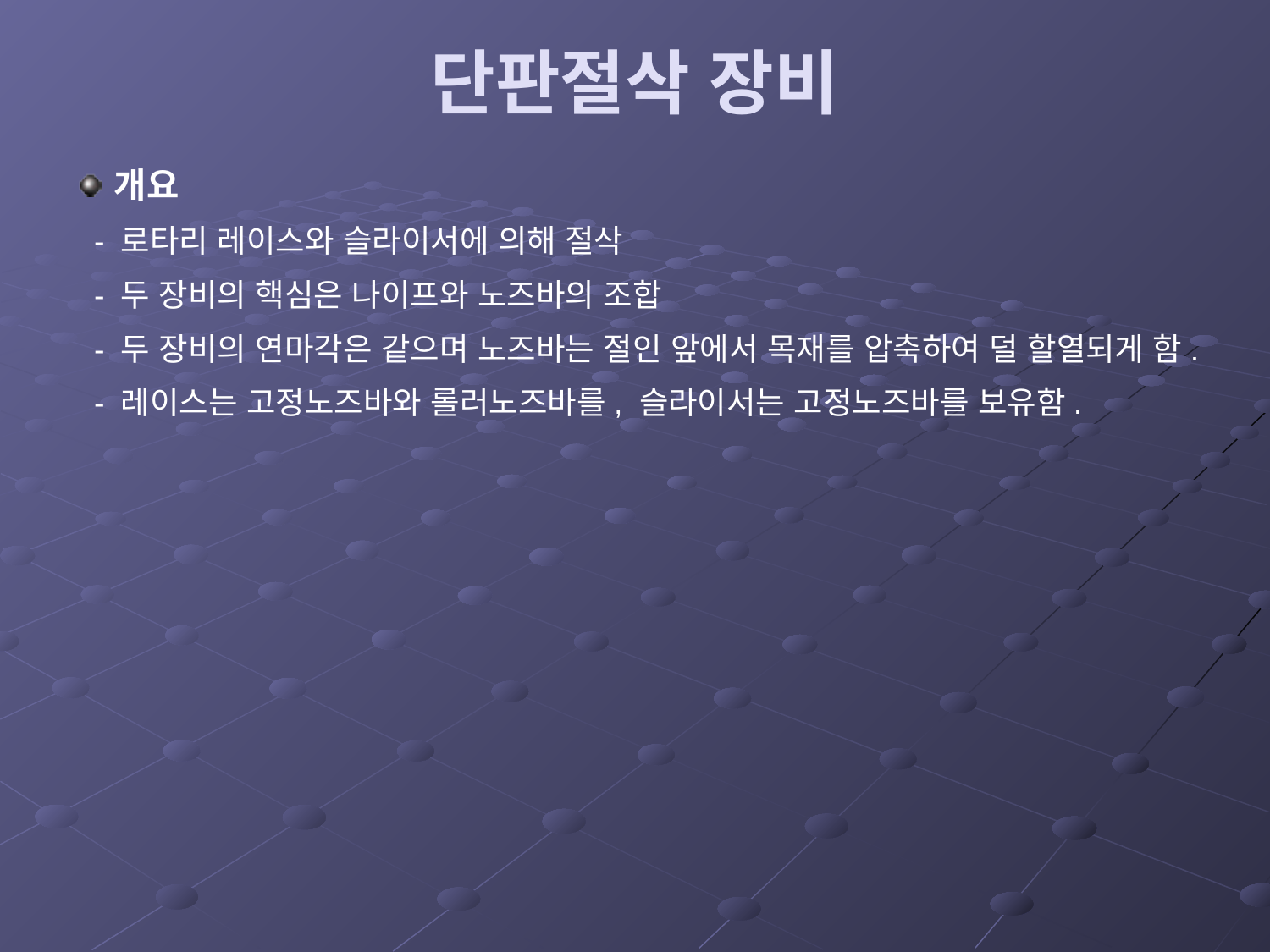

# 단판절삭 장비
개요
  - 로타리 레이스와 슬라이서에 의해 절삭
  - 두 장비의 핵심은 나이프와 노즈바의 조합
  - 두 장비의 연마각은 같으며 노즈바는 절인 앞에서 목재를 압축하여 덜 할열되게 함.
  - 레이스는 고정노즈바와 롤러노즈바를, 슬라이서는 고정노즈바를 보유함.